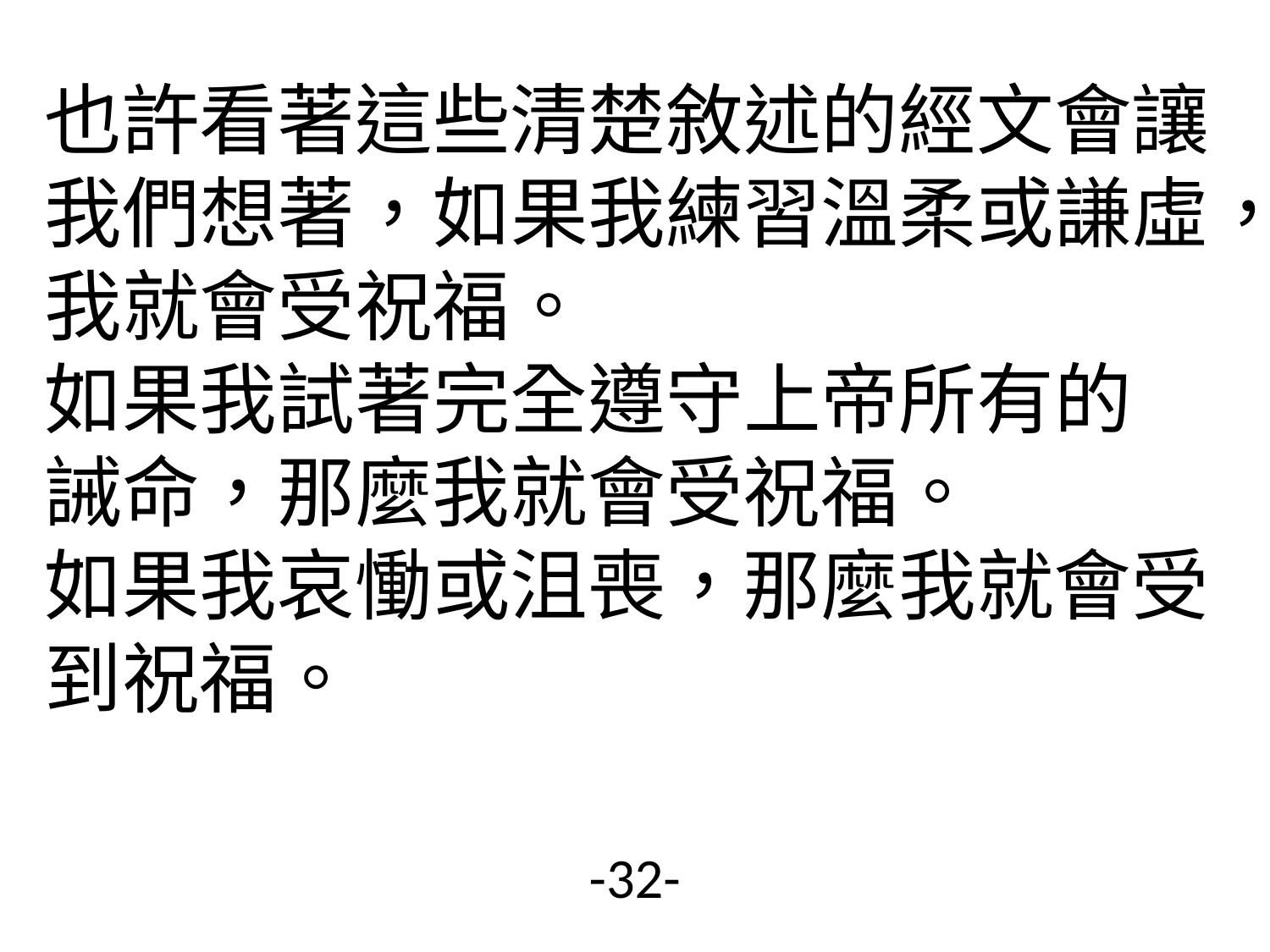

# 也許看著這些清楚敘述的經文會讓我們想著，如果我練習溫柔或謙虛，我就會受祝福。 如果我試著完全遵守上帝所有的 誡命，那麼我就會受祝福。 如果我哀慟或沮喪，那麼我就會受到祝福。
-32-